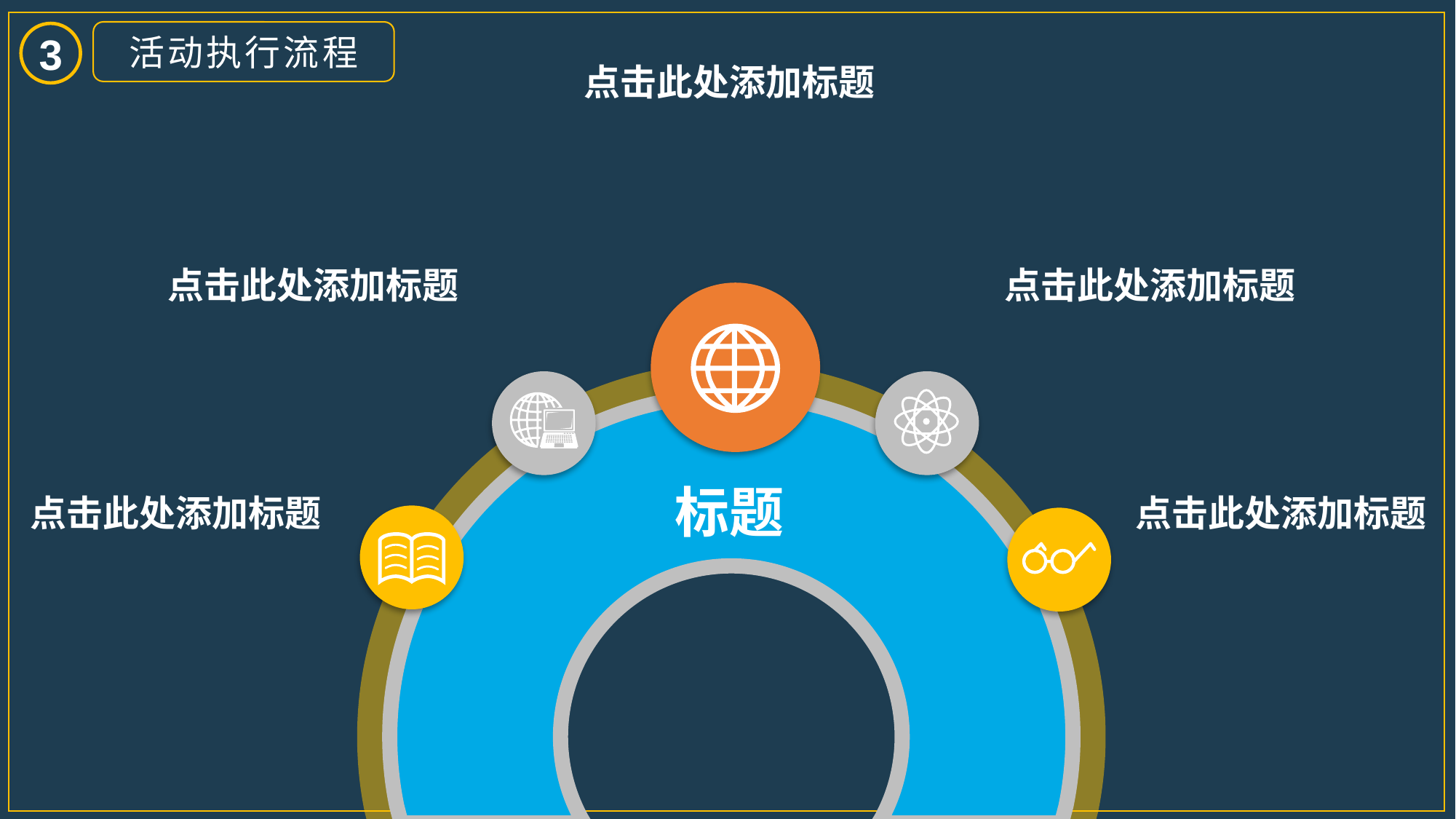

活动执行流程
3
点击此处添加标题
点击此处添加标题
点击此处添加标题

标题
点击此处添加标题
点击此处添加标题